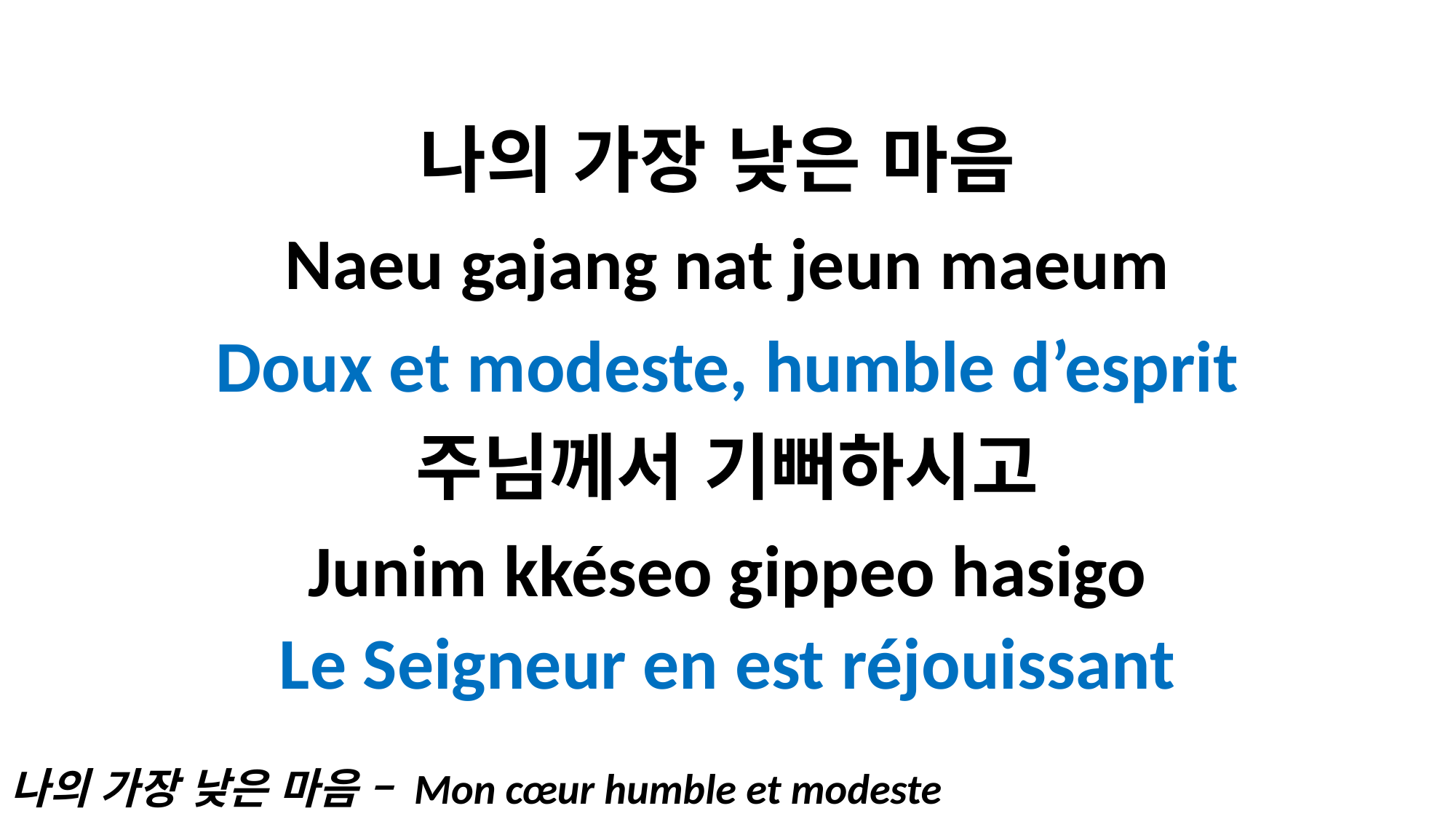

나의 가장 낮은 마음
Naeu gajang nat jeun maeum
Doux et modeste, humble d’esprit
주님께서 기뻐하시고
Junim kkéseo gippeo hasigo
Le Seigneur en est réjouissant
나의 가장 낮은 마음 – Mon cœur humble et modeste